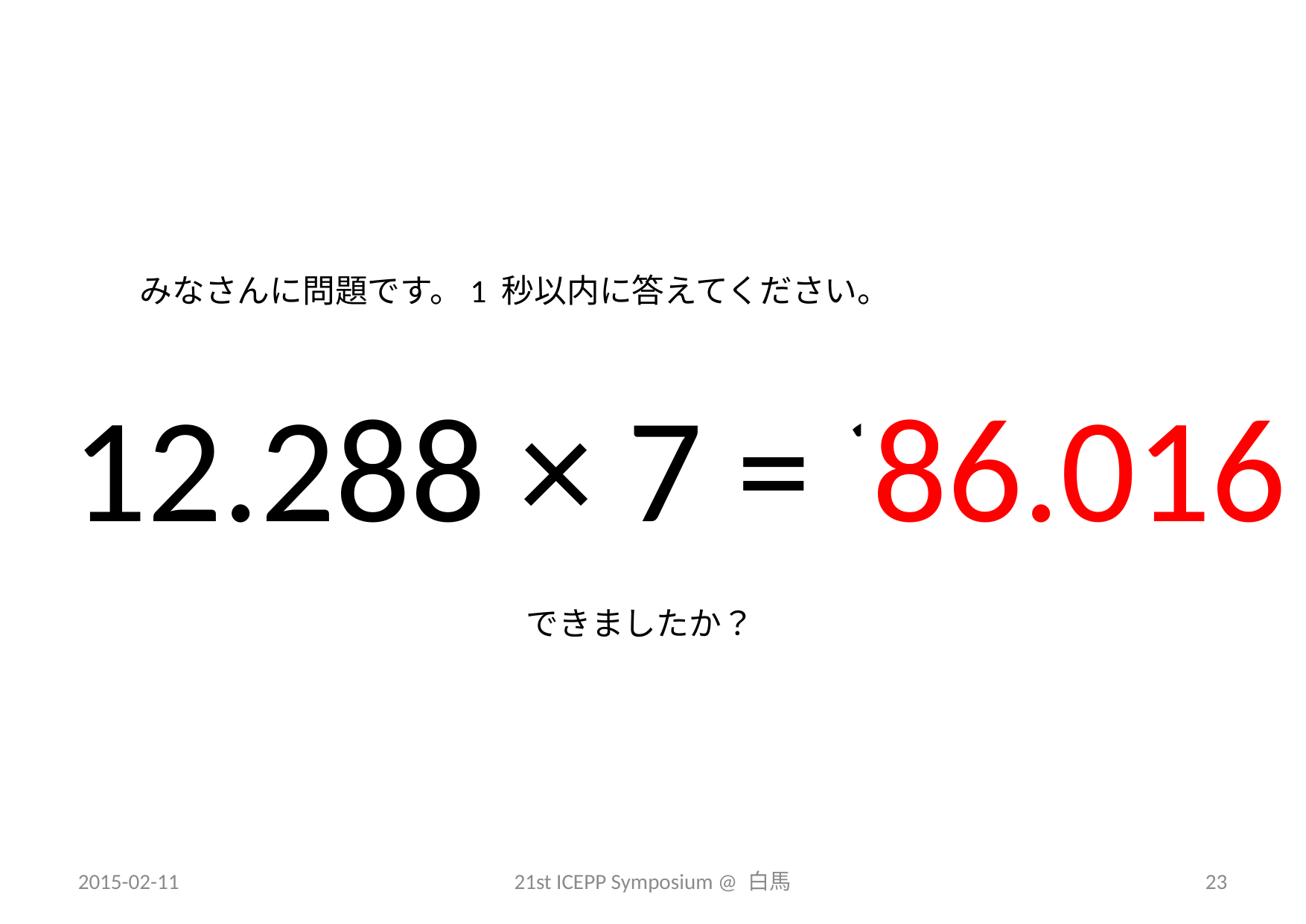

みなさんに問題です。1 秒以内に答えてください。
12.288 × 7 = ?
86.016
できましたか？
2015-02-11
21st ICEPP Symposium @ 白馬
23